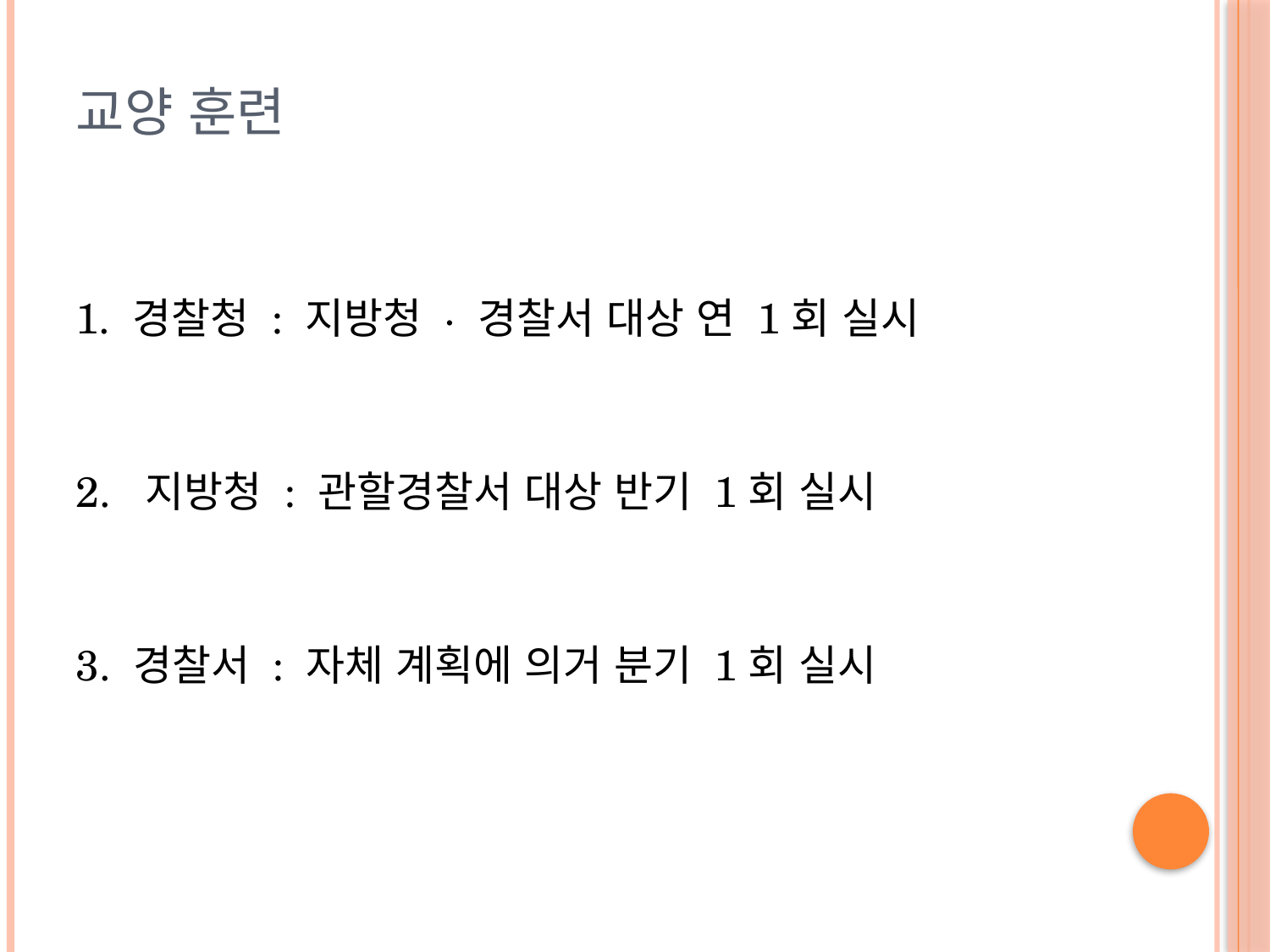

# 교양 훈련

1. 경찰청 : 지방청 · 경찰서 대상 연 1회 실시

2.  지방청 : 관할경찰서 대상 반기 1회 실시

3. 경찰서 : 자체 계획에 의거 분기 1회 실시